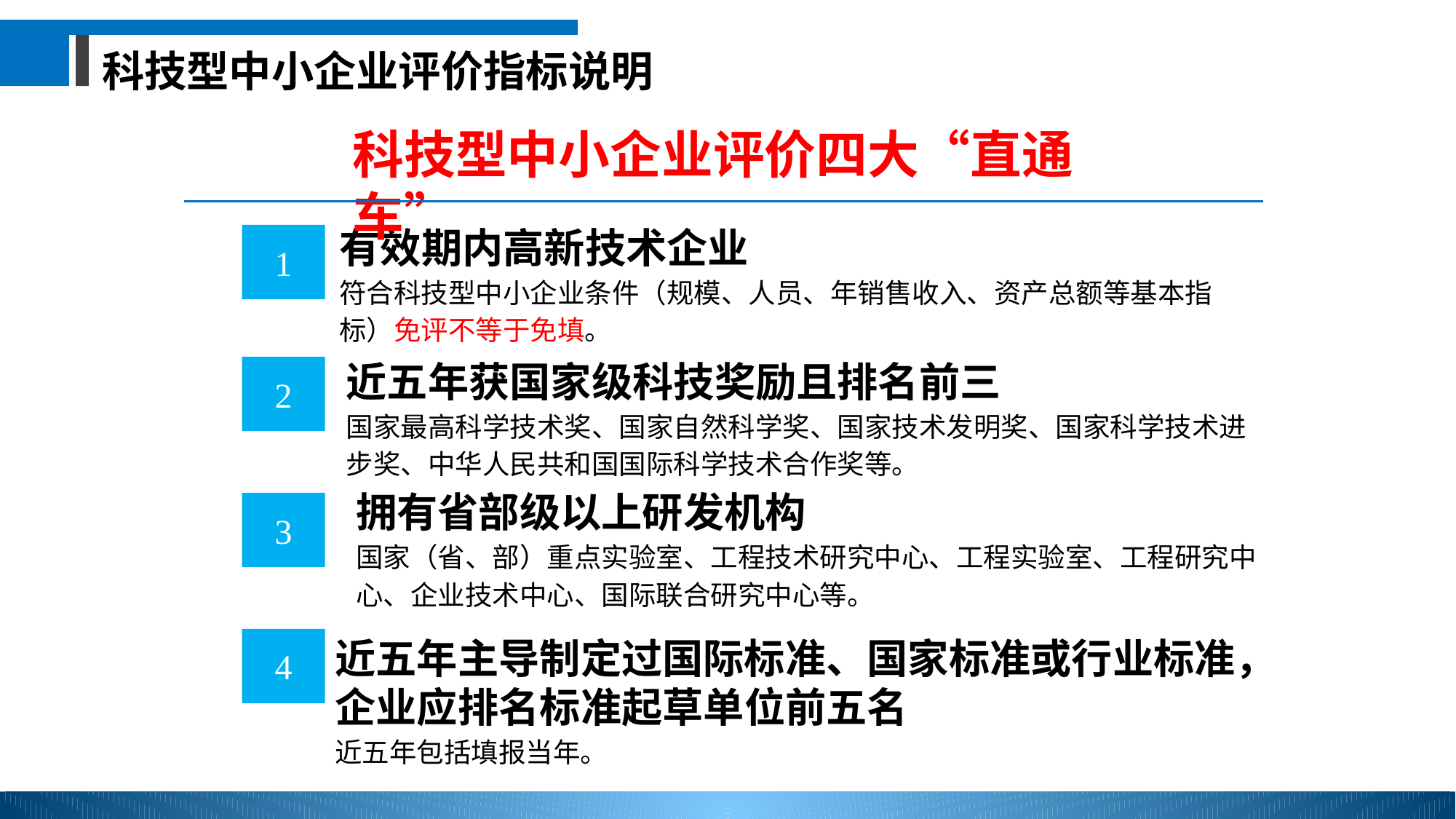

科技型中小企业评价指标说明
科技型中小企业评价四大“直通车”
有效期内高新技术企业
符合科技型中小企业条件（规模、人员、年销售收入、资产总额等基本指标）免评不等于免填。
1
近五年获国家级科技奖励且排名前三
国家最高科学技术奖、国家自然科学奖、国家技术发明奖、国家科学技术进步奖、中华人民共和国国际科学技术合作奖等。
2
拥有省部级以上研发机构
国家（省、部）重点实验室、工程技术研究中心、工程实验室、工程研究中心、企业技术中心、国际联合研究中心等。
3
近五年主导制定过国际标准、国家标准或行业标准，企业应排名标准起草单位前五名
近五年包括填报当年。
4